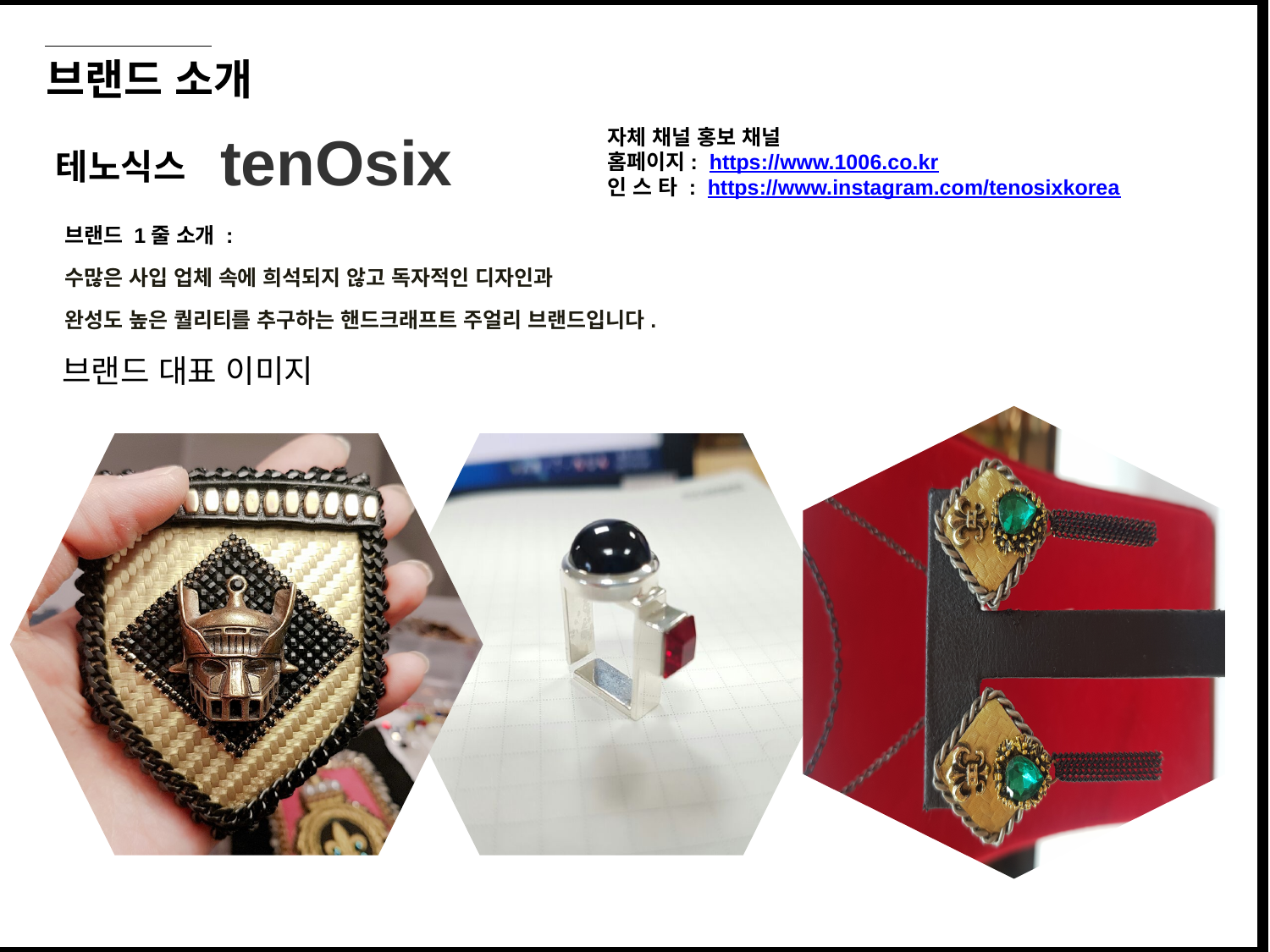

브랜드 소개
tenOsix
자체 채널 홍보 채널
홈페이지:  https://www.1006.co.kr
인 스 타 :  https://www.instagram.com/tenosixkorea
테노식스
브랜드 1줄 소개 :
수많은 사입 업체 속에 희석되지 않고 독자적인 디자인과
완성도 높은 퀄리티를 추구하는 핸드크래프트 주얼리 브랜드입니다.
브랜드 대표 이미지